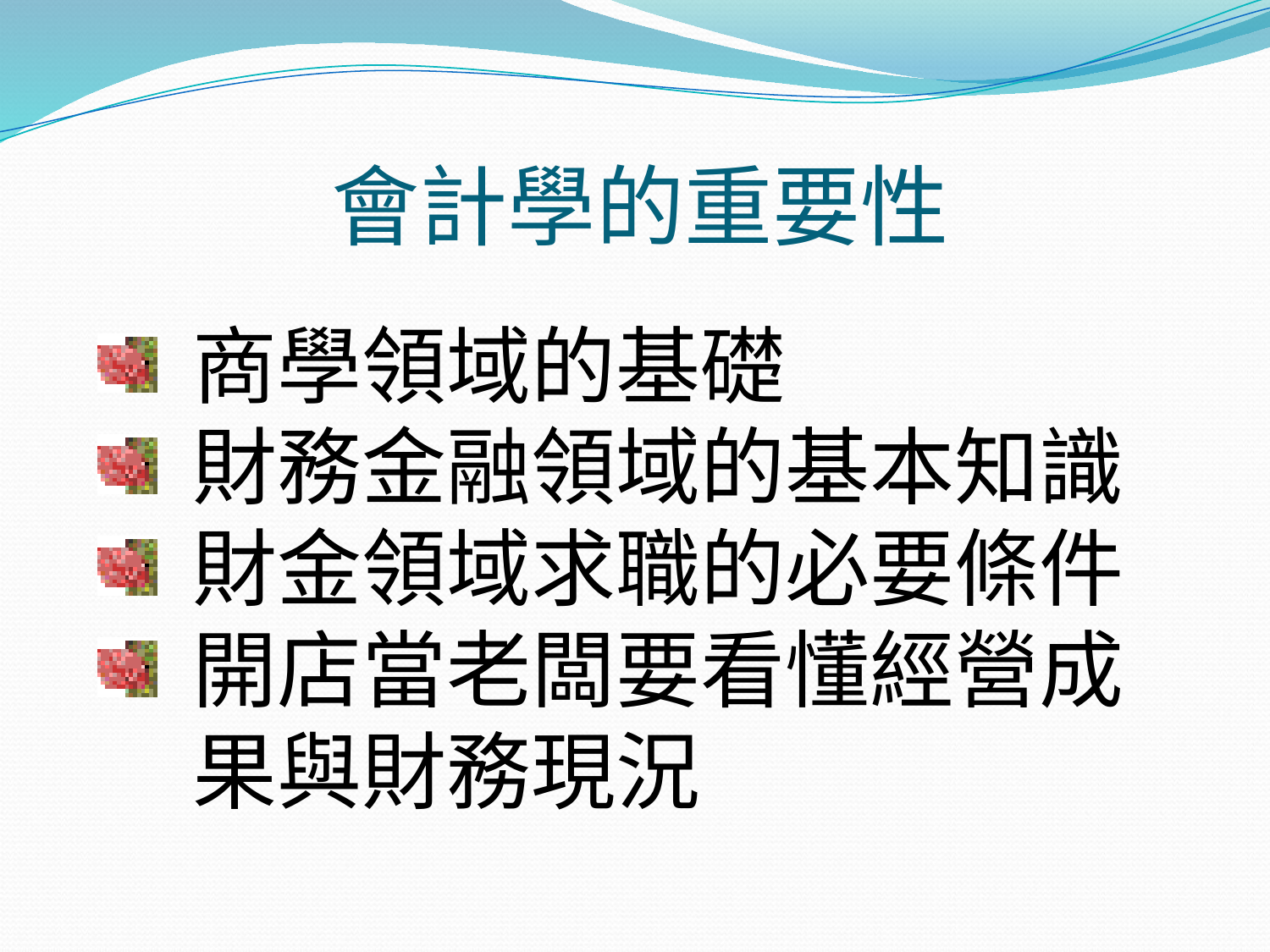

# 會計學的重要性
商學領域的基礎
財務金融領域的基本知識
財金領域求職的必要條件
開店當老闆要看懂經營成果與財務現況